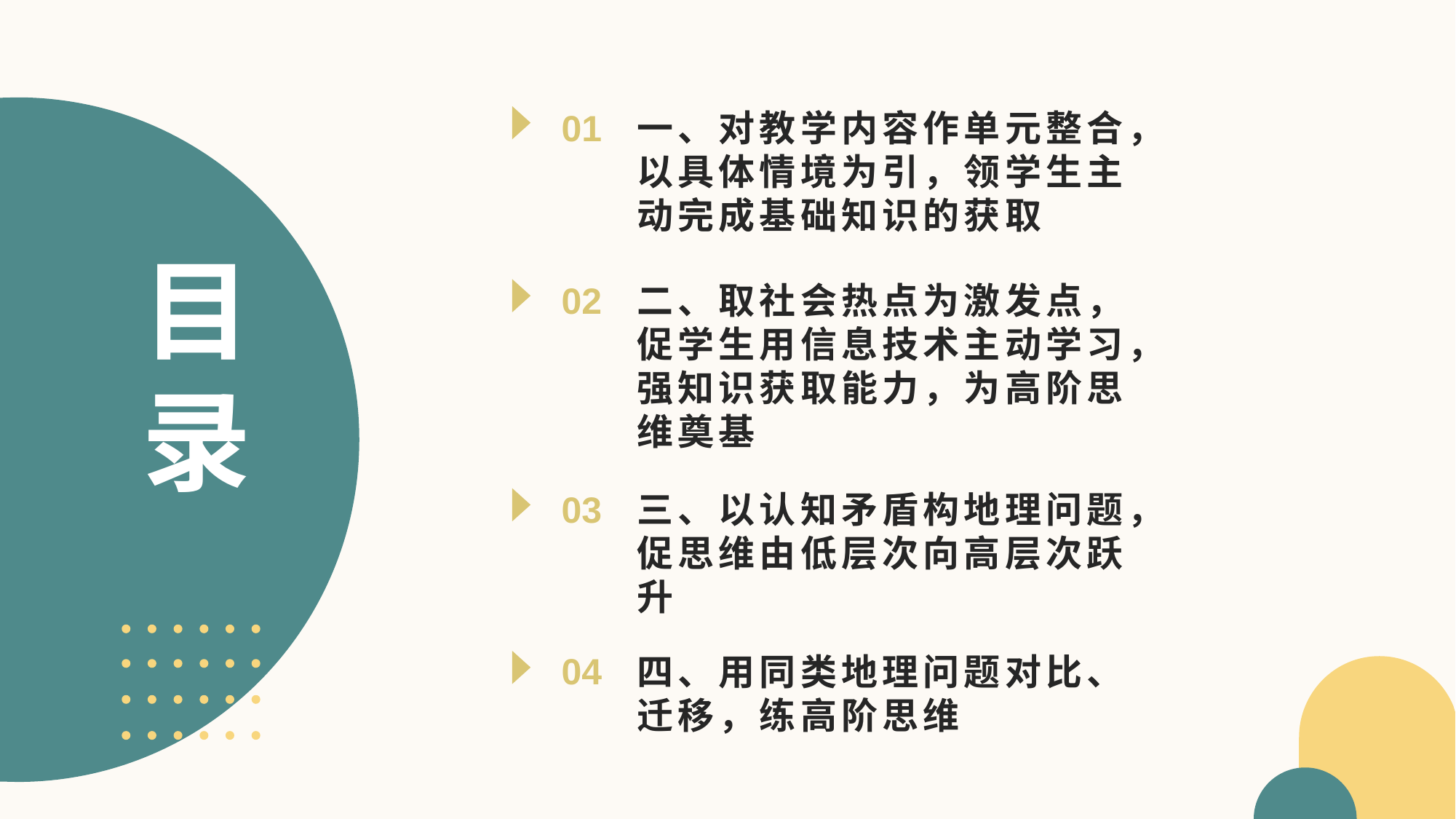

01
一、对教学内容作单元整合，以具体情境为引，领学生主动完成基础知识的获取

# 目录
02
二、取社会热点为激发点，促学生用信息技术主动学习，强知识获取能力，为高阶思维奠基

03
三、以认知矛盾构地理问题，促思维由低层次向高层次跃升

04
四、用同类地理问题对比、迁移，练高阶思维